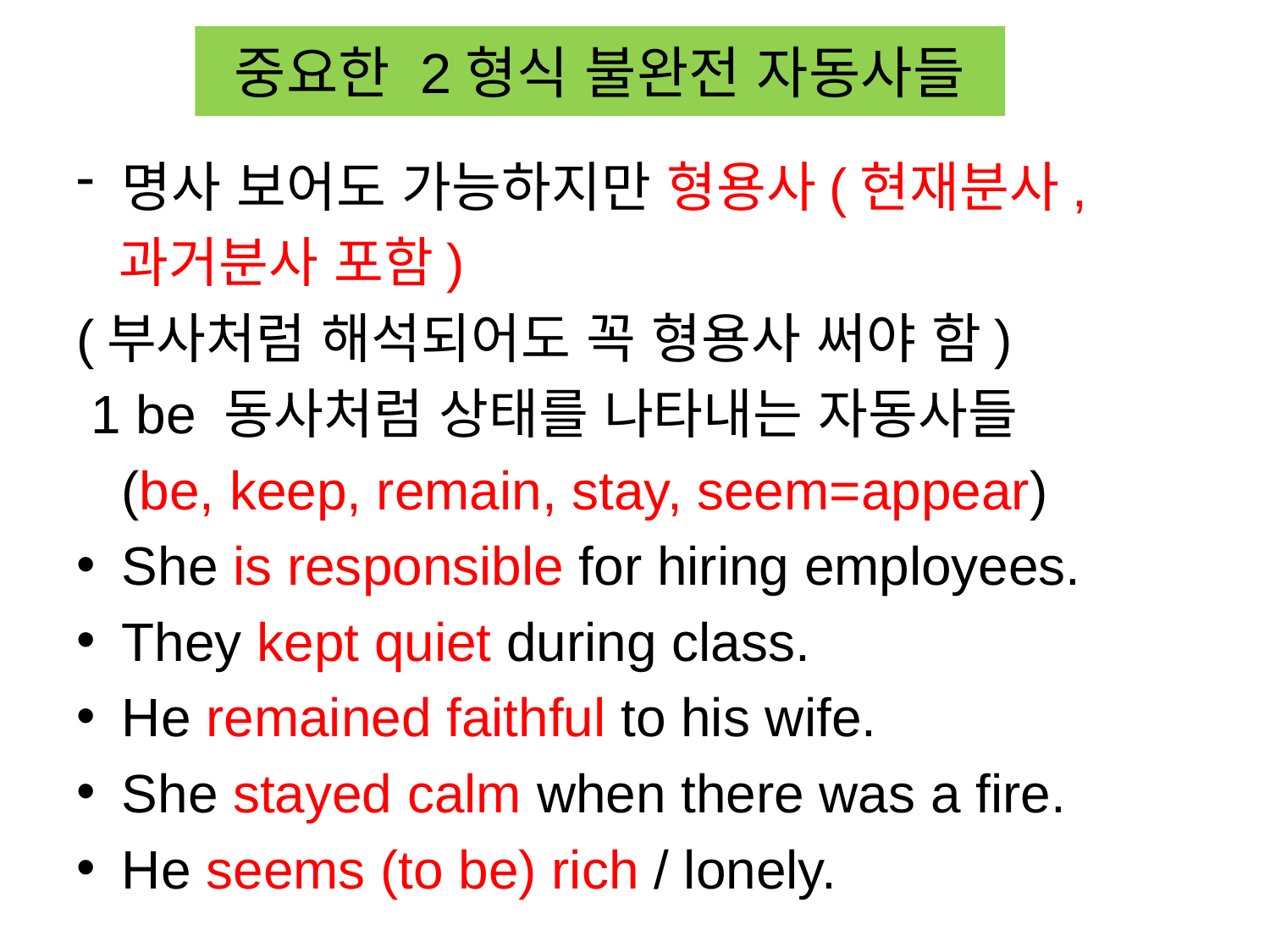

# 중요한 2형식 불완전 자동사들
명사 보어도 가능하지만 형용사(현재분사,
  과거분사 포함)
(부사처럼 해석되어도 꼭 형용사 써야 함)
 1 be 동사처럼 상태를 나타내는 자동사들
   (be, keep, remain, stay, seem=appear)
She is responsible for hiring employees.
They kept quiet during class.
He remained faithful to his wife.
She stayed calm when there was a fire.
He seems (to be) rich / lonely.